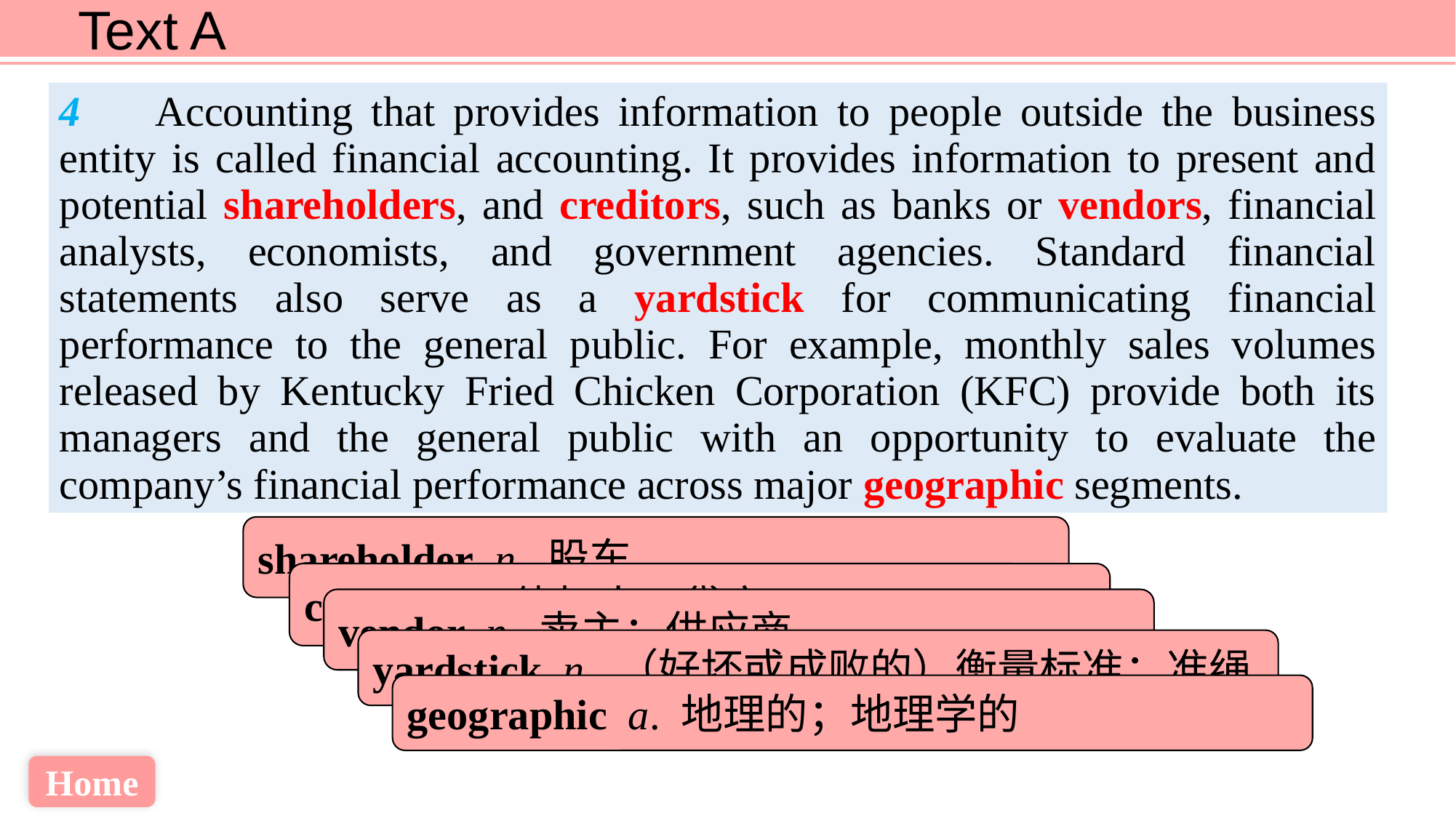

4    Accounting that provides information to people outside the business entity is called financial accounting. It provides information to present and potential shareholders, and creditors, such as banks or vendors, financial analysts, economists, and government agencies. Standard financial statements also serve as a yardstick for communicating financial performance to the general public. For example, monthly sales volumes released by Kentucky Fried Chicken Corporation (KFC) provide both its managers and the general public with an opportunity to evaluate the company’s financial performance across major geographic segments.

shareholder  n. 股东
creditor  n.债权人；贷方
vendor  n. 卖主；供应商
yardstick  n. （好坏或成败的）衡量标准；准绳
geographic  a. 地理的；地理学的